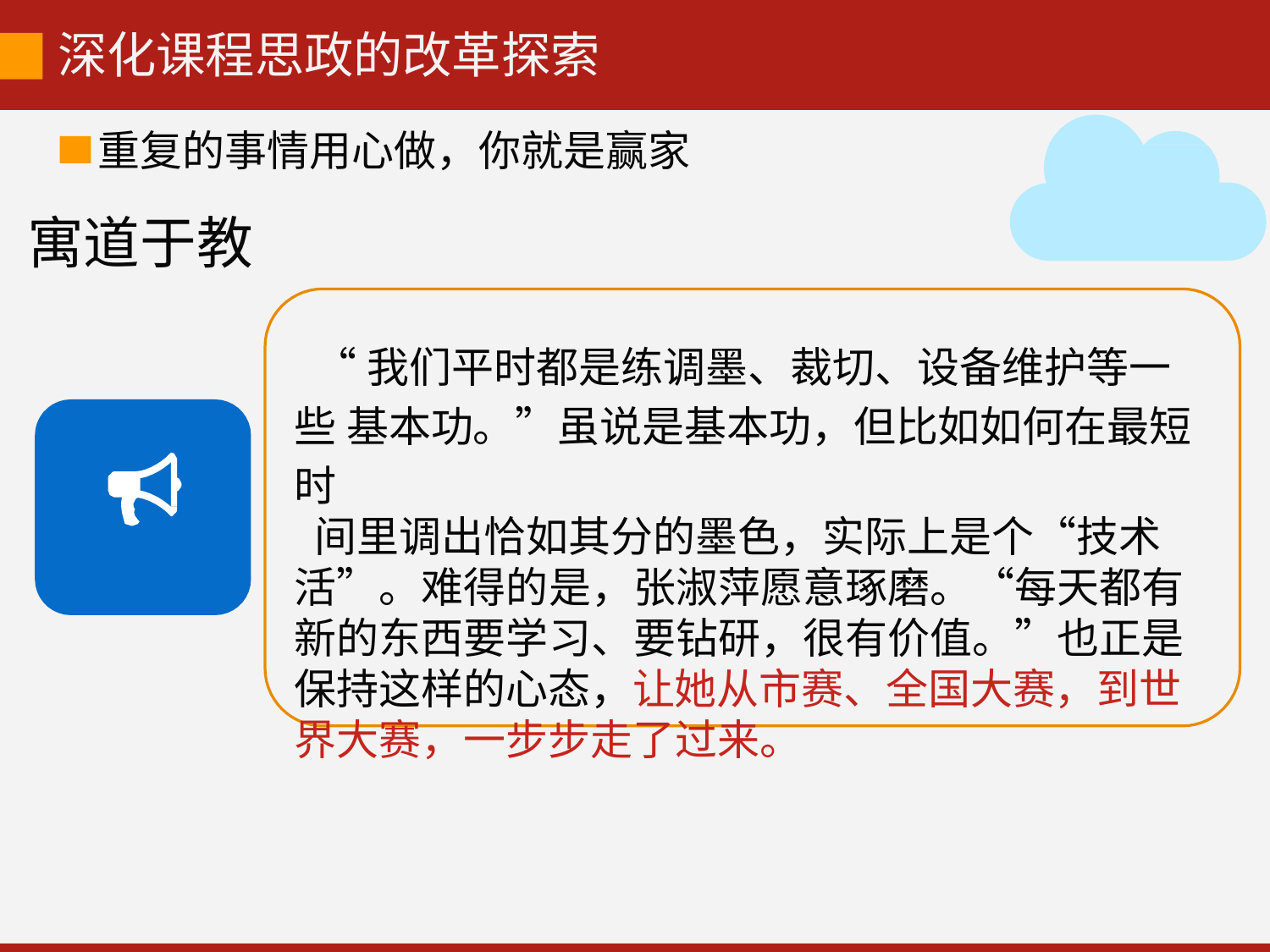

# 深化课程思政的改革探索
重复的事情用心做，你就是赢家
寓道于教

“我们平时都是练调墨、裁切、设备维护等一些 基本功。”虽说是基本功，但比如如何在最短时
间里调出恰如其分的墨色，实际上是个“技术 活”。难得的是，张淑萍愿意琢磨。“每天都有 新的东西要学习、要钻研，很有价值。”也正是 保持这样的心态，让她从市赛、全国大赛，到世 界大赛，一步步走了过来。